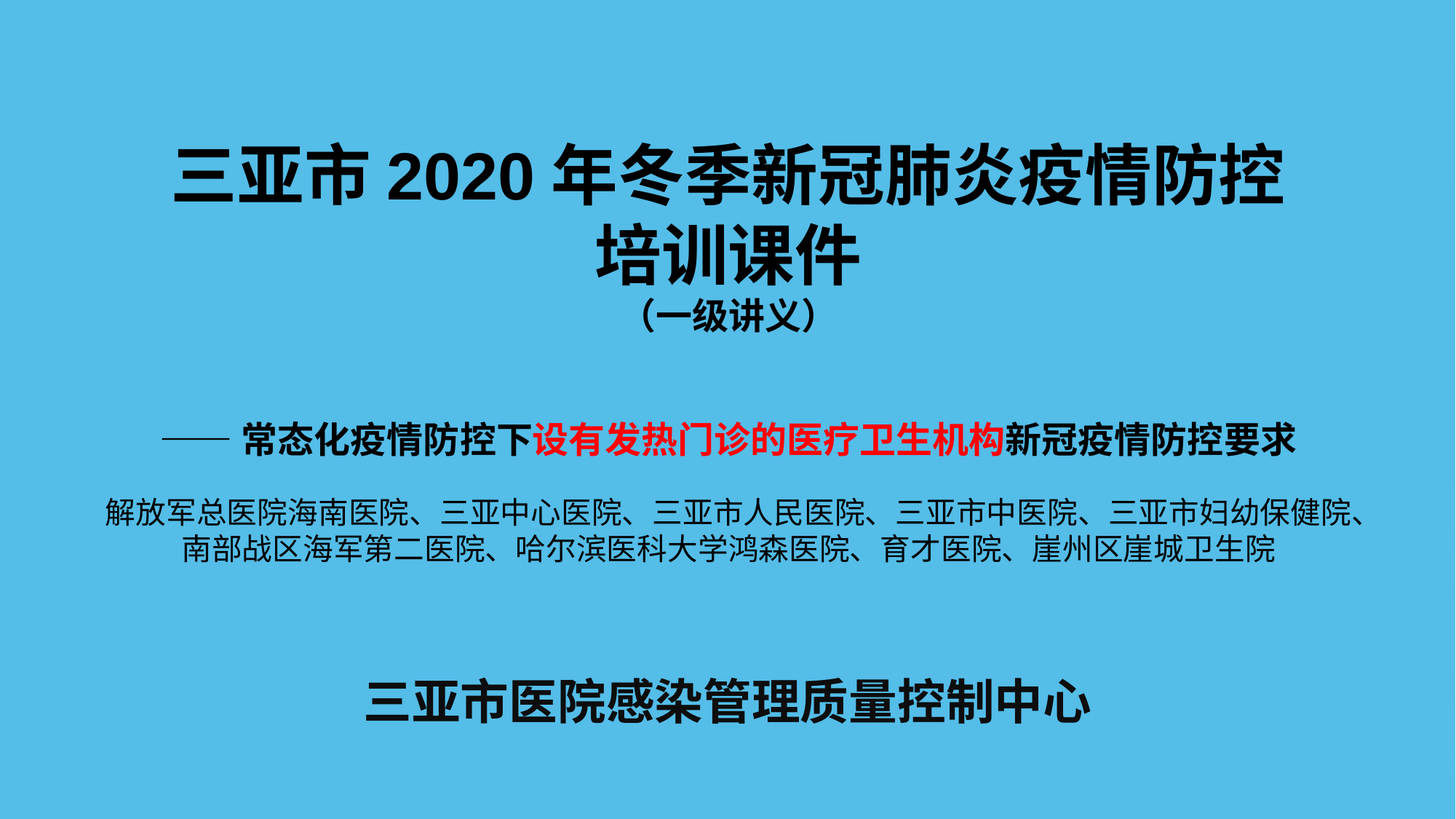

三亚市2020年冬季新冠肺炎疫情防控
培训课件
（一级讲义）

——常态化疫情防控下设有发热门诊的医疗卫生机构新冠疫情防控要求

解放军总医院海南医院、三亚中心医院、三亚市人民医院、三亚市中医院、三亚市妇幼保健院、
南部战区海军第二医院、哈尔滨医科大学鸿森医院、育才医院、崖州区崖城卫生院
三亚市医院感染管理质量控制中心